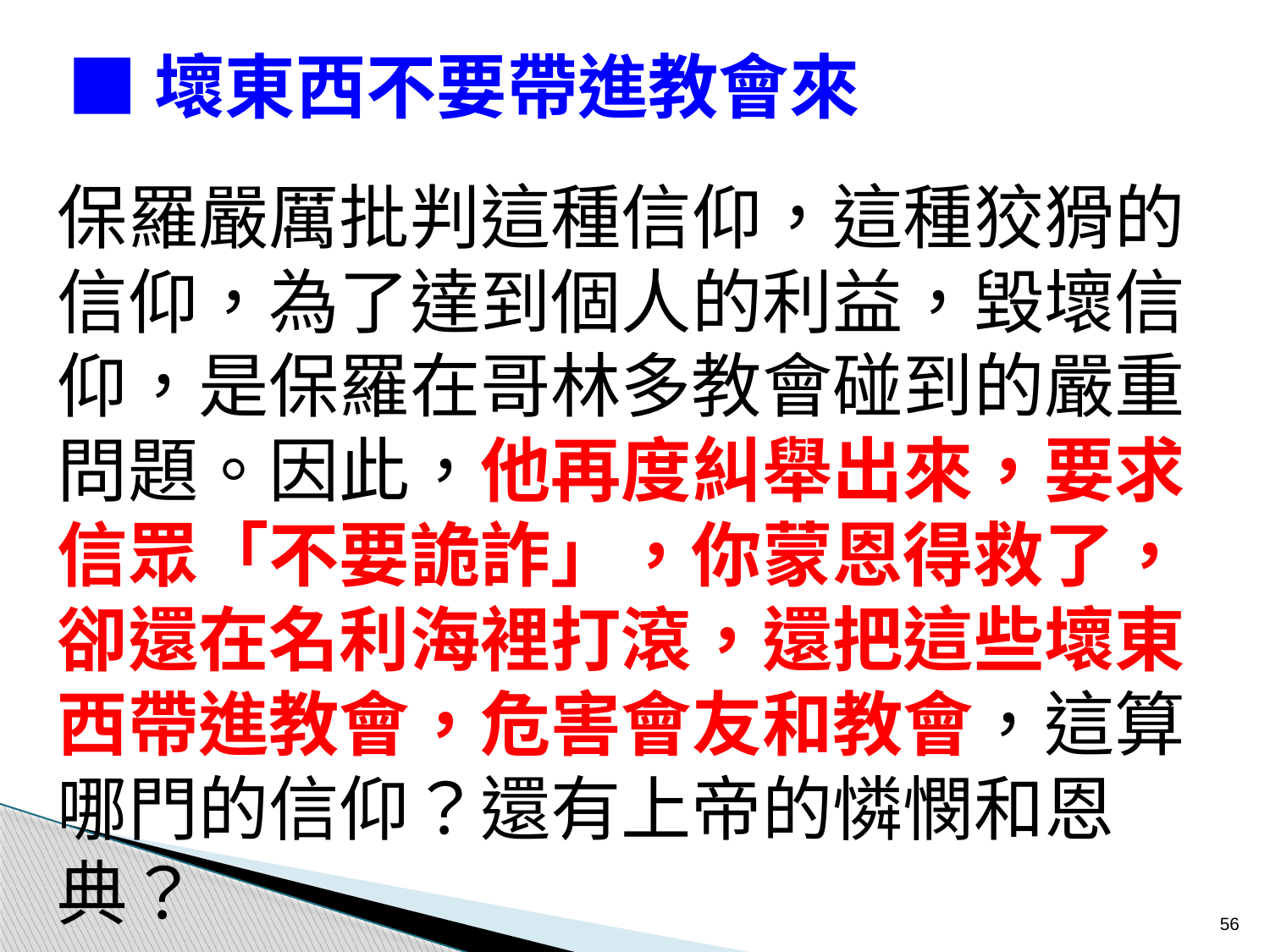

■壞東西不要帶進教會來
保羅嚴厲批判這種信仰，這種狡猾的信仰，為了達到個人的利益，毀壞信仰，是保羅在哥林多教會碰到的嚴重問題。因此，他再度糾舉出來，要求信眾「不要詭詐」，你蒙恩得救了，卻還在名利海裡打滾，還把這些壞東西帶進教會，危害會友和教會，這算哪門的信仰？還有上帝的憐憫和恩典？
56